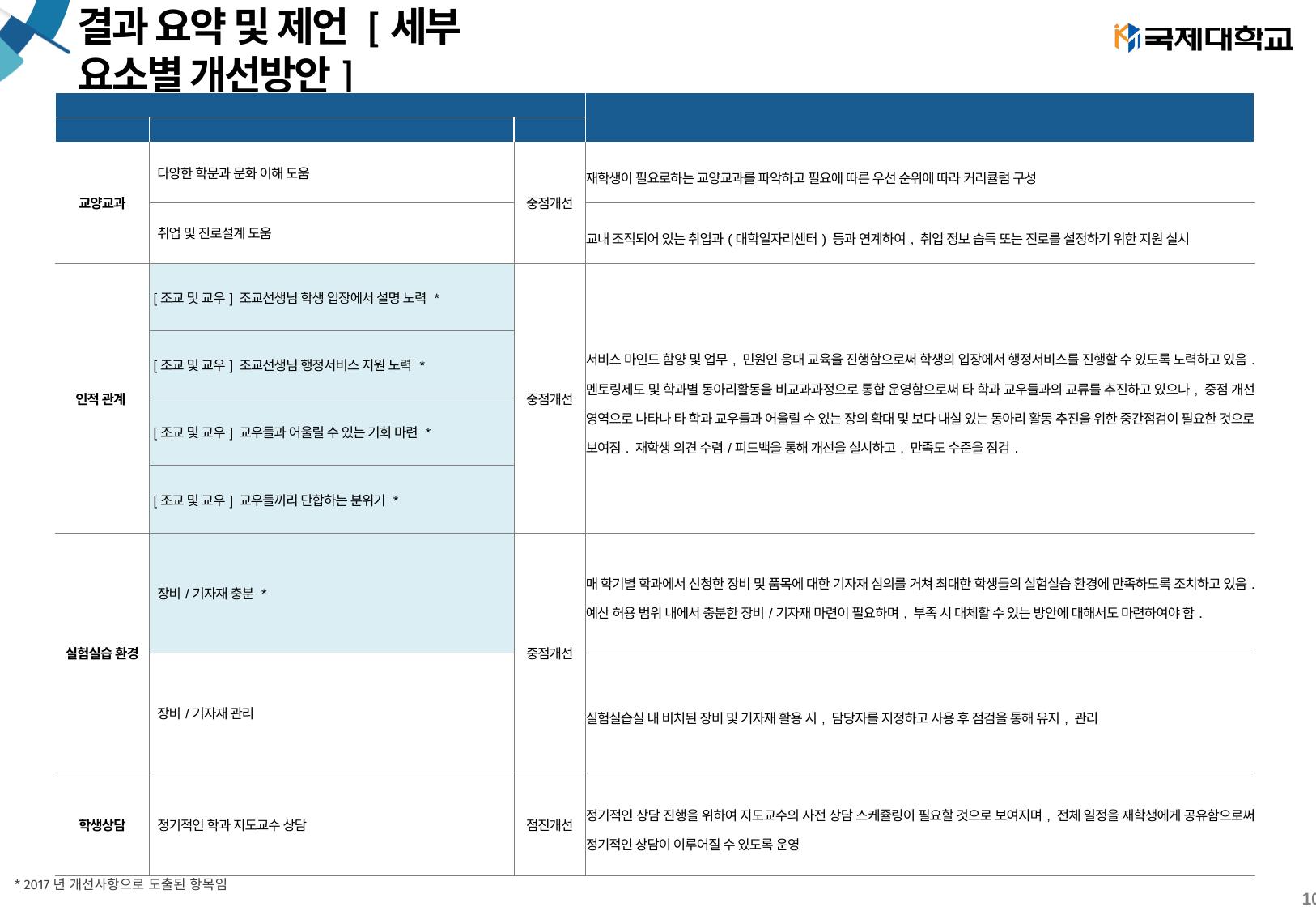

# 결과 요약 및 제언 [세부 요소별 개선방안]
| 개선영역 |  |  | 개선 방안 |
| --- | --- | --- | --- |
| 대 | 세부 | 개선순위 |  |
| 교양교과 | 다양한 학문과 문화 이해 도움 | 중점개선 | 재학생이 필요로하는 교양교과를 파악하고 필요에 따른 우선 순위에 따라 커리큘럼 구성 |
|  | 취업 및 진로설계 도움 |  | 교내 조직되어 있는 취업과(대학일자리센터) 등과 연계하여, 취업 정보 습득 또는 진로를 설정하기 위한 지원 실시 |
| 인적 관계 | [조교 및 교우] 조교선생님 학생 입장에서 설명 노력 \* | 중점개선 | 서비스 마인드 함양 및 업무, 민원인 응대 교육을 진행함으로써 학생의 입장에서 행정서비스를 진행할 수 있도록 노력하고 있음. 멘토링제도 및 학과별 동아리활동을 비교과과정으로 통합 운영함으로써 타 학과 교우들과의 교류를 추진하고 있으나, 중점 개선 영역으로 나타나 타 학과 교우들과 어울릴 수 있는 장의 확대 및 보다 내실 있는 동아리 활동 추진을 위한 중간점검이 필요한 것으로 보여짐. 재학생 의견 수렴/피드백을 통해 개선을 실시하고, 만족도 수준을 점검. |
|  | [조교 및 교우] 조교선생님 행정서비스 지원 노력 \* |  |  |
|  | [조교 및 교우] 교우들과 어울릴 수 있는 기회 마련 \* |  |  |
|  | [조교 및 교우] 교우들끼리 단합하는 분위기 \* |  |  |
| 실험실습 환경 | 장비/기자재 충분 \* | 중점개선 | 매 학기별 학과에서 신청한 장비 및 품목에 대한 기자재 심의를 거쳐 최대한 학생들의 실험실습 환경에 만족하도록 조치하고 있음. 예산 허용 범위 내에서 충분한 장비/기자재 마련이 필요하며, 부족 시 대체할 수 있는 방안에 대해서도 마련하여야 함. |
|  | 장비/기자재 관리 |  | 실험실습실 내 비치된 장비 및 기자재 활용 시, 담당자를 지정하고 사용 후 점검을 통해 유지, 관리 |
| 학생상담 | 정기적인 학과 지도교수 상담 | 점진개선 | 정기적인 상담 진행을 위하여 지도교수의 사전 상담 스케쥴링이 필요할 것으로 보여지며, 전체 일정을 재학생에게 공유함으로써 정기적인 상담이 이루어질 수 있도록 운영 |
* 2017년 개선사항으로 도출된 항목임